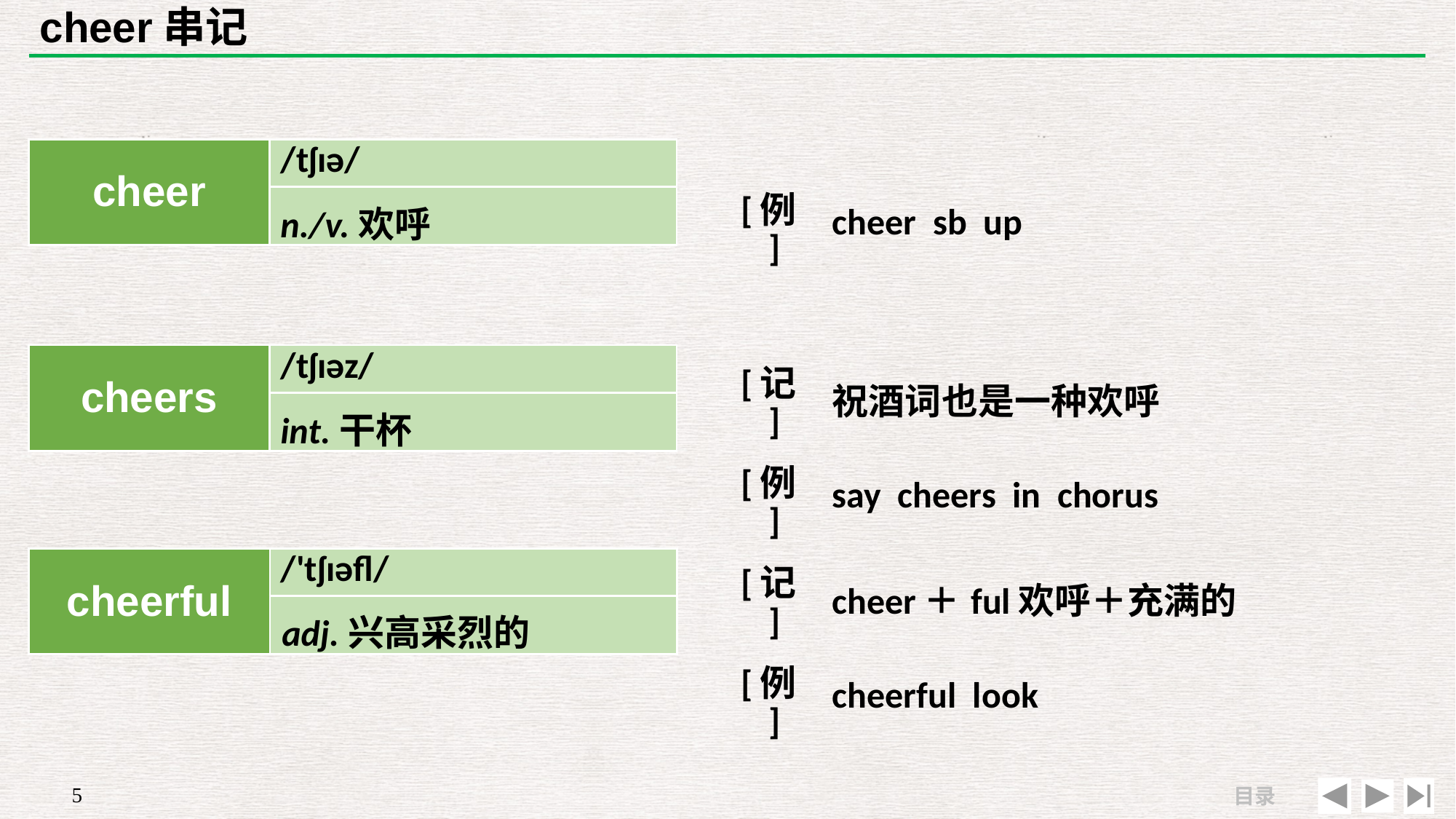

# cheer串记

|  |  |
| --- | --- |
| [例] | cheer sb up |
| cheer | /tʃɪə/ |
| --- | --- |
|  |  |
n./v.欢呼
| cheers | /tʃɪəz/ |
| --- | --- |
|  |  |
| [记] | 祝酒词也是一种欢呼 |
| --- | --- |
| [例] | say cheers in chorus |
int.干杯
| cheerful | /'tʃɪəfl/ |
| --- | --- |
|  |  |
| [记] | cheer＋ful欢呼＋充满的 |
| --- | --- |
| [例] | cheerful look |
adj.兴高采烈的